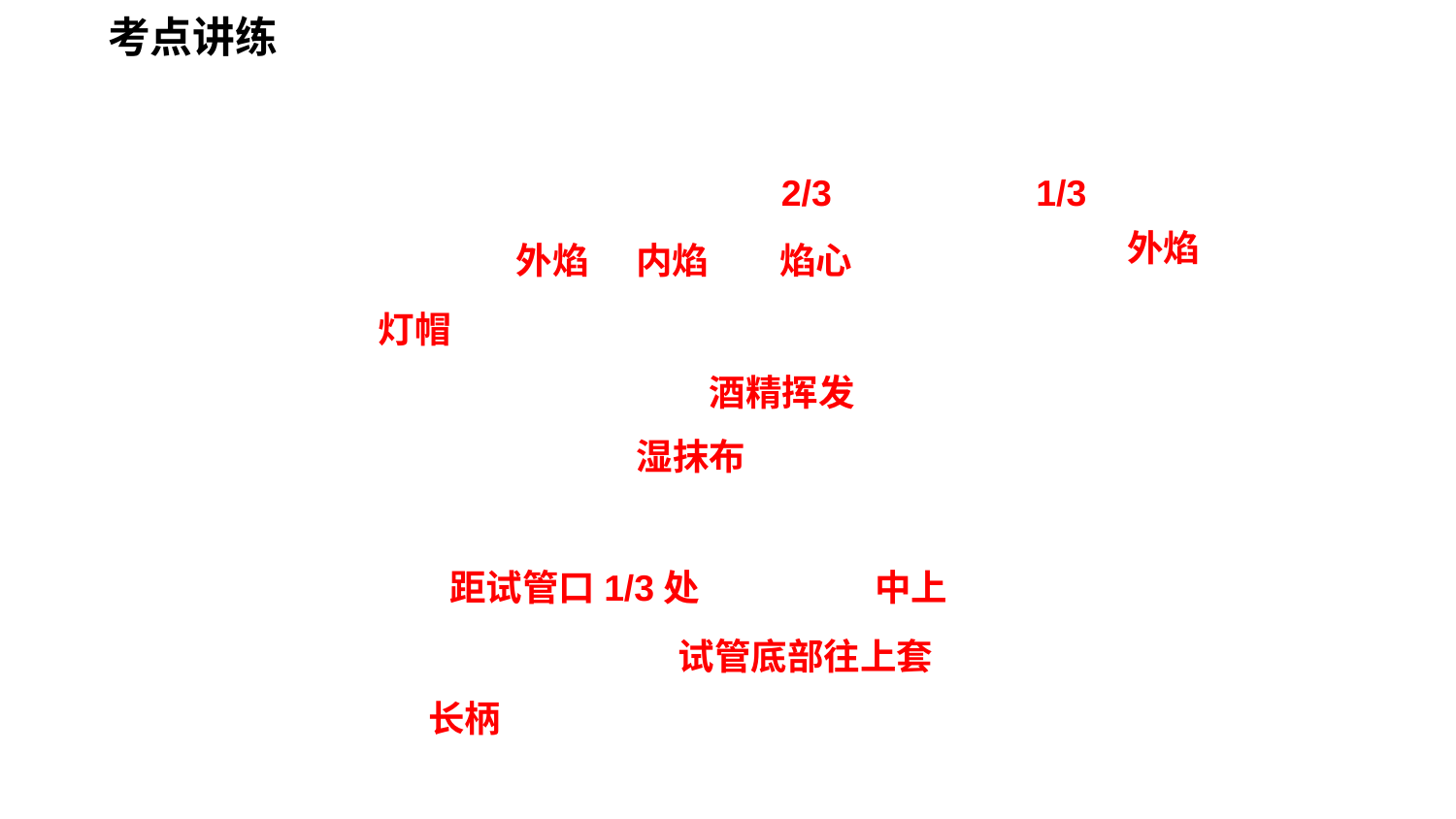

考点讲练
5.实验热源－－酒精灯 酒精灯内的酒精量不可超过酒精灯容积的    也不应少于     。 酒精灯的火焰分为三层：     、      、      。用酒精灯的       加热物体。 熄灭酒精灯应用      盖熄，不可用嘴吹。 不用酒精灯时，要盖好灯帽，以防止            ，无法点燃。 酒精在实验台上燃烧，应及时用         盖灭火焰，不能用水冲。6.夹持器－－铁夹、试管夹 夹持试管的位置应在               （或试管      部）。 试管夹夹持试管时，应将试管夹从                     。 用手拿住试管夹的        ，不要把拇指按在短柄上。

2/3
1/3
外焰
外焰
内焰
焰心
灯帽
酒精挥发
湿抹布
距试管口1/3处
中上
试管底部往上套
长柄